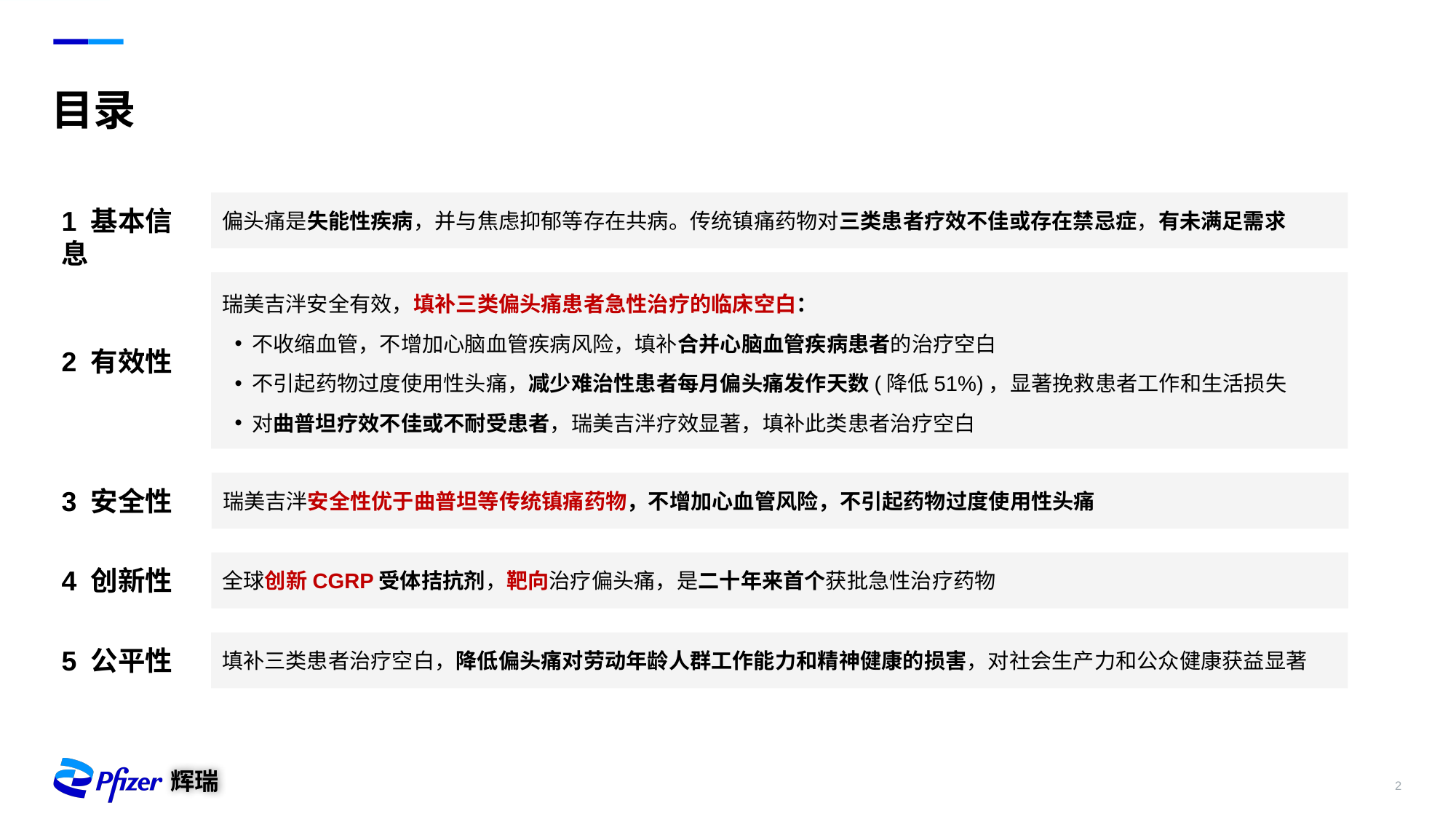

# 目录
偏头痛是失能性疾病，并与焦虑抑郁等存在共病。传统镇痛药物对三类患者疗效不佳或存在禁忌症，有未满足需求
1 基本信息
瑞美吉泮安全有效，填补三类偏头痛患者急性治疗的临床空白：
不收缩血管，不增加心脑血管疾病风险，填补合并心脑血管疾病患者的治疗空白
不引起药物过度使用性头痛，减少难治性患者每月偏头痛发作天数(降低51%)，显著挽救患者工作和生活损失
对曲普坦疗效不佳或不耐受患者，瑞美吉泮疗效显著，填补此类患者治疗空白
2 有效性
瑞美吉泮安全性优于曲普坦等传统镇痛药物，不增加心血管风险，不引起药物过度使用性头痛
3 安全性
全球创新CGRP受体拮抗剂，靶向治疗偏头痛，是二十年来首个获批急性治疗药物
4 创新性
填补三类患者治疗空白，降低偏头痛对劳动年龄人群工作能力和精神健康的损害，对社会生产力和公众健康获益显著
5 公平性